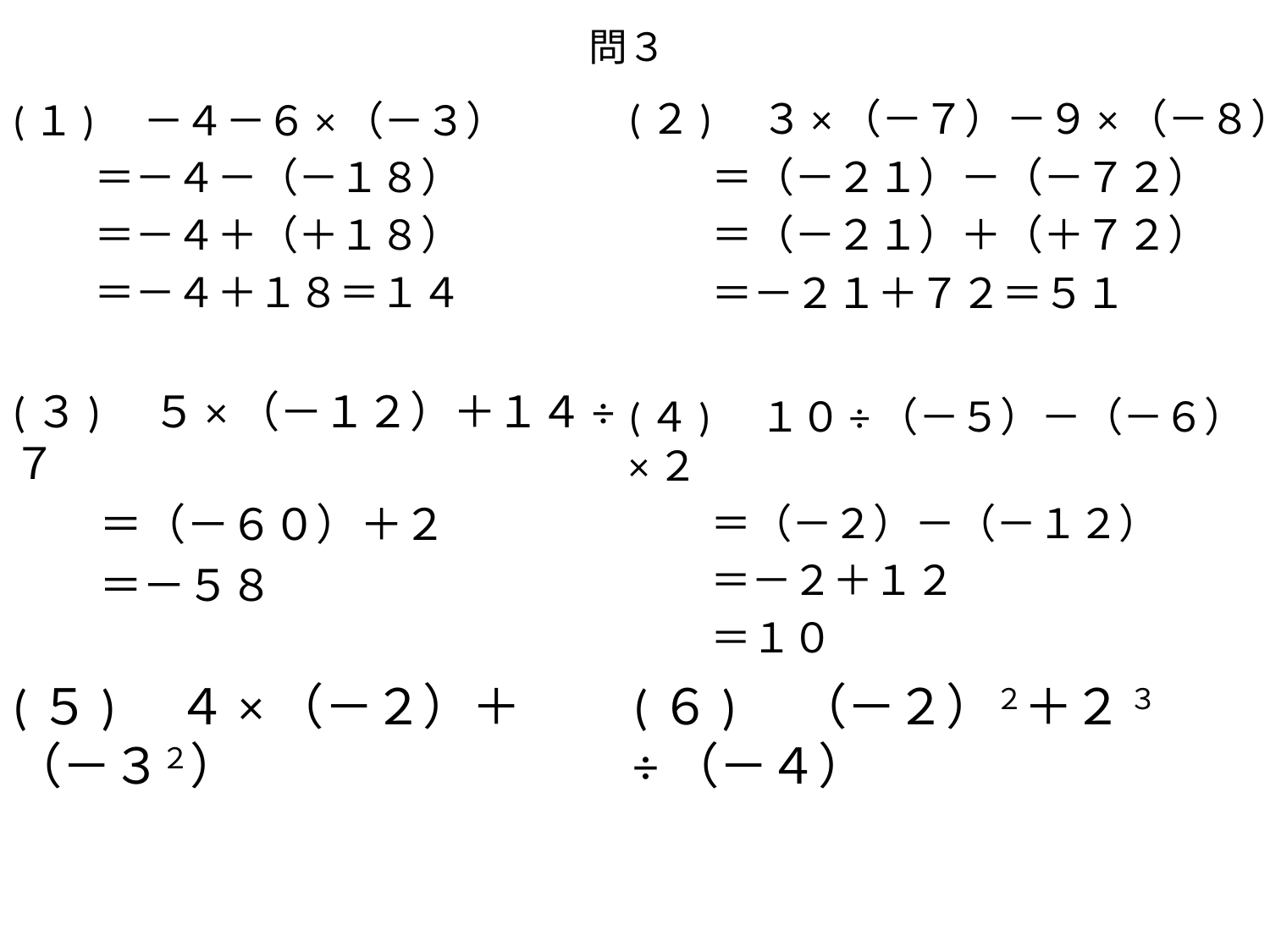

# 問３
(２)　３×（－７）－９×（－８）
　　＝（－２１）－（－７２）
　　＝（－２１）＋（＋７２）
　　＝－２１＋７２＝５１
(１)　－４－６×（－３）
　　＝－４－（－１８）
　　＝－４＋（＋１８）
　　＝－４＋１８＝１４
(３)　５×（－１２）＋１４÷７
　　＝（－６０）＋２
　　＝－５８
(４)　１０÷（－５）－（－６）×２
　　＝（－２）－（－１２）
　　＝－２＋１２
　　＝１０
(５)　４×（－２）＋（－３２）

(６)　（－２）２＋２ ３ ÷（－４）